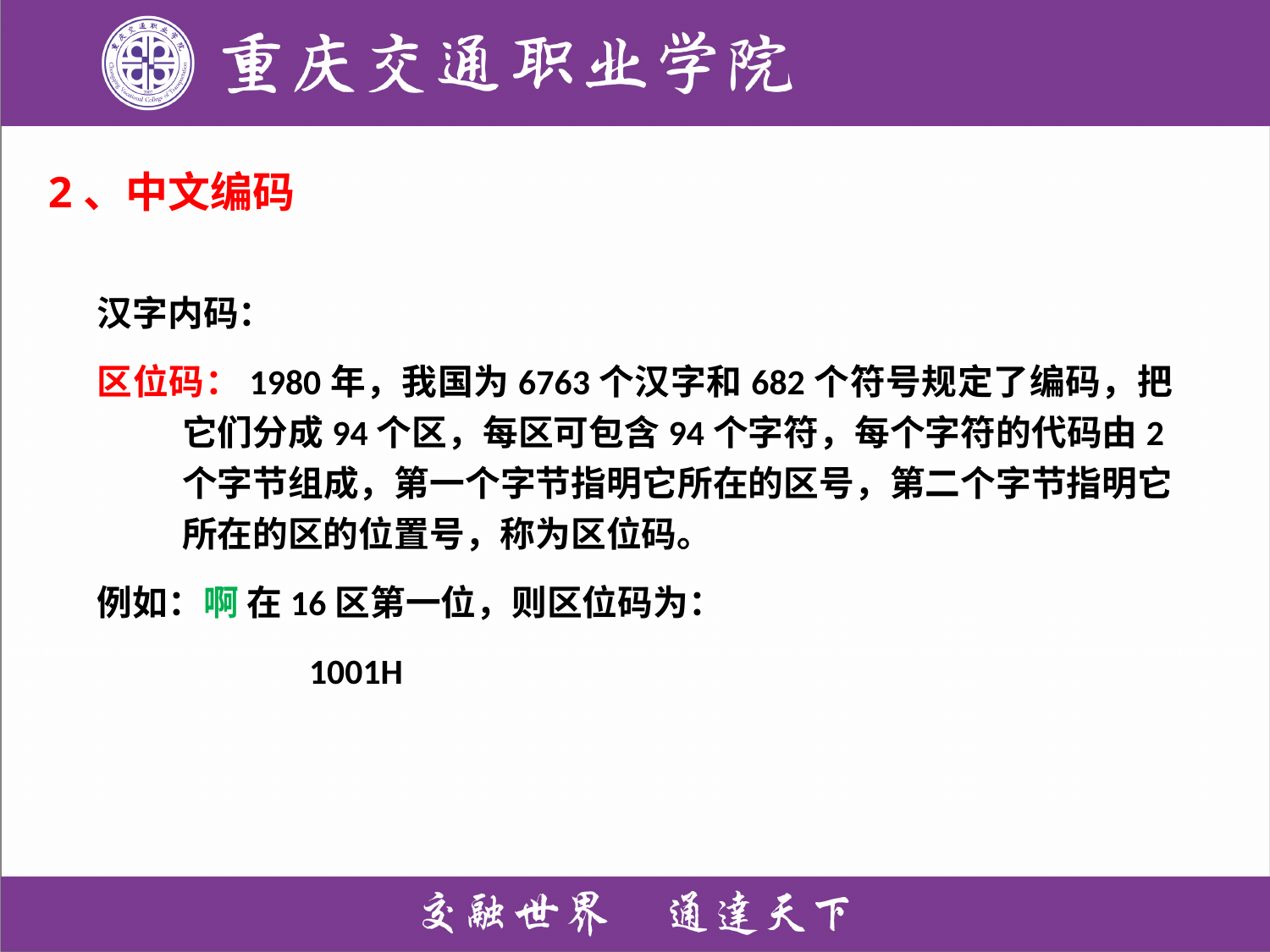

# 2、中文编码
汉字内码：
区位码：1980年，我国为6763个汉字和682个符号规定了编码，把它们分成94个区，每区可包含94个字符，每个字符的代码由2个字节组成，第一个字节指明它所在的区号，第二个字节指明它所在的区的位置号，称为区位码。
例如：啊 在16区第一位，则区位码为：
		1001H